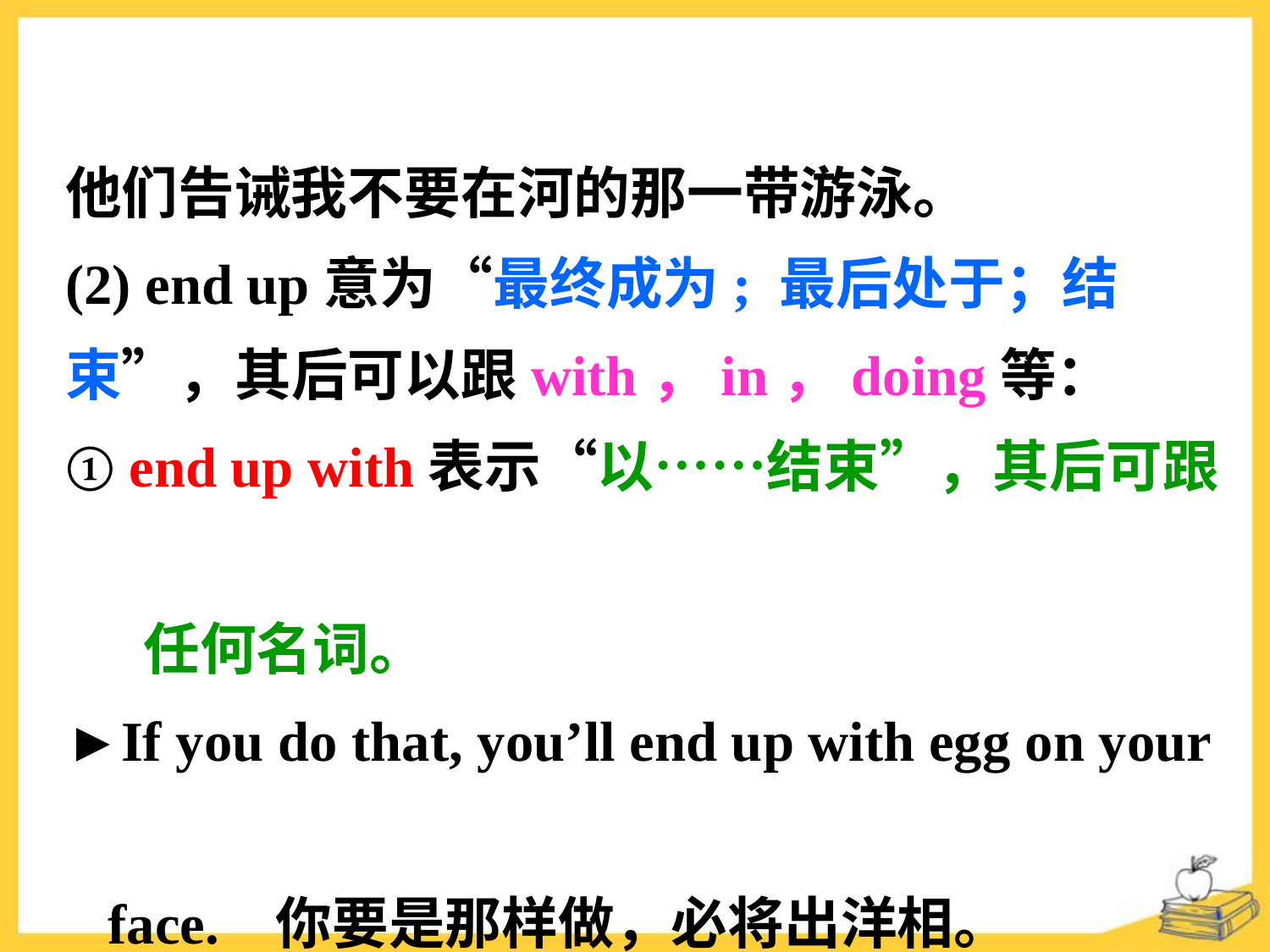

他们告诫我不要在河的那一带游泳。
(2) end up意为“最终成为; 最后处于；结 束”，其后可以跟with，in，doing等：
① end up with表示“以……结束”，其后可跟
     任何名词。
►If you do that, you’ll end up with egg on your
   face.   你要是那样做，必将出洋相。